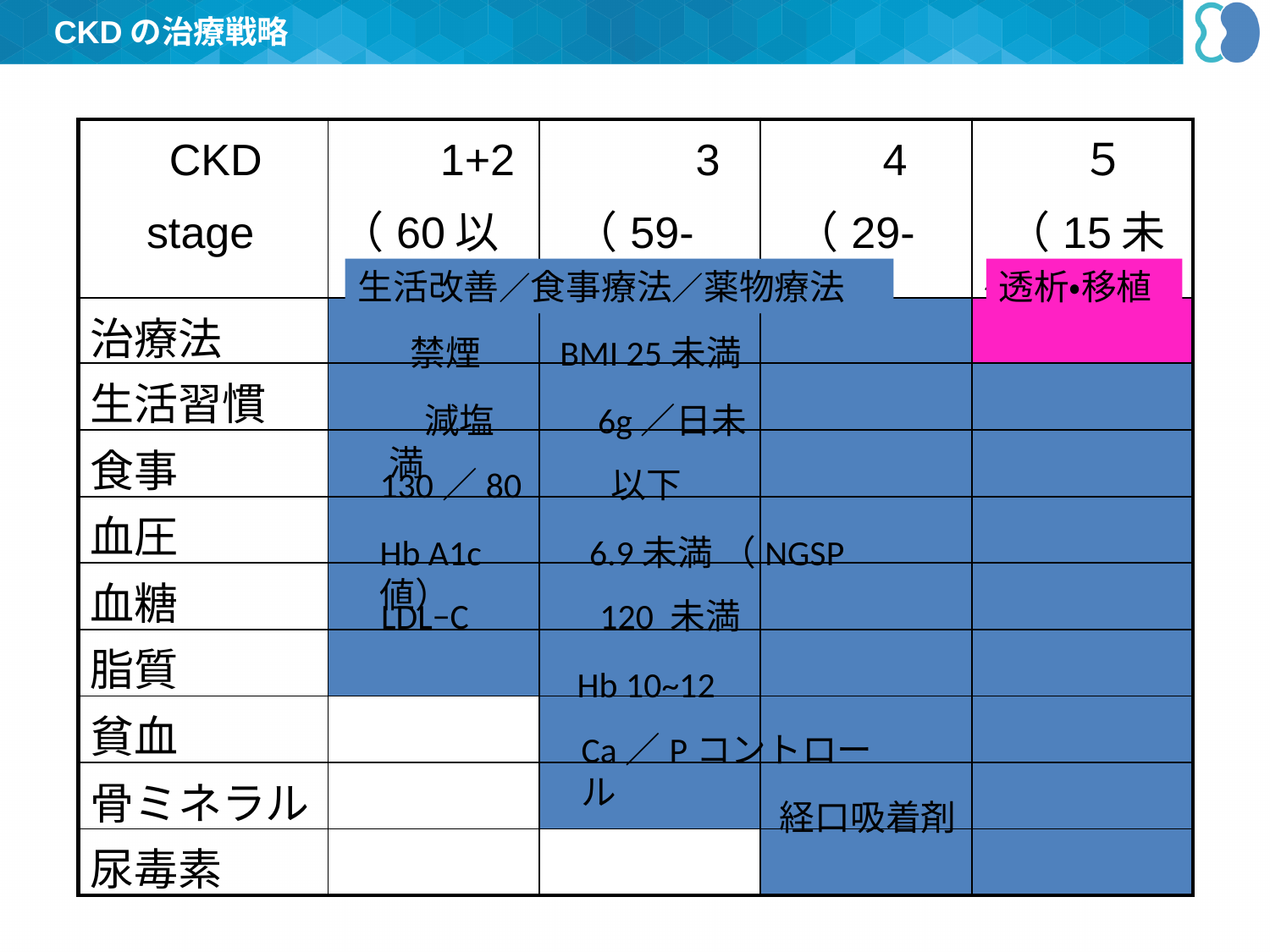

CKDの治療戦略
| CKD 　stage | 1+2 （60以上） | 3 （59-30） | 4 （29-15） | ５ （15未満） |
| --- | --- | --- | --- | --- |
| 治療法 |  |  |  |  |
| 生活習慣 |  |  |  |  |
| 食事 |  |  |  |  |
| 血圧 |  |  |  |  |
| 血糖 |  |  |  |  |
| 脂質 |  |  |  |  |
| 貧血 |  |  |  |  |
| 骨ミネラル |  |  |  |  |
| 尿毒素 |  |  |  |  |
生活改善／食事療法／薬物療法
透析・移植
禁煙         BMI 25未満
　減塩 　　  6g／日未満
130／80          以下
Hb A1c 　      6.9未満 （NGSP値）
LDL−C　          120 未満
Hb 10~12
Ca／Pコントロール
経口吸着剤